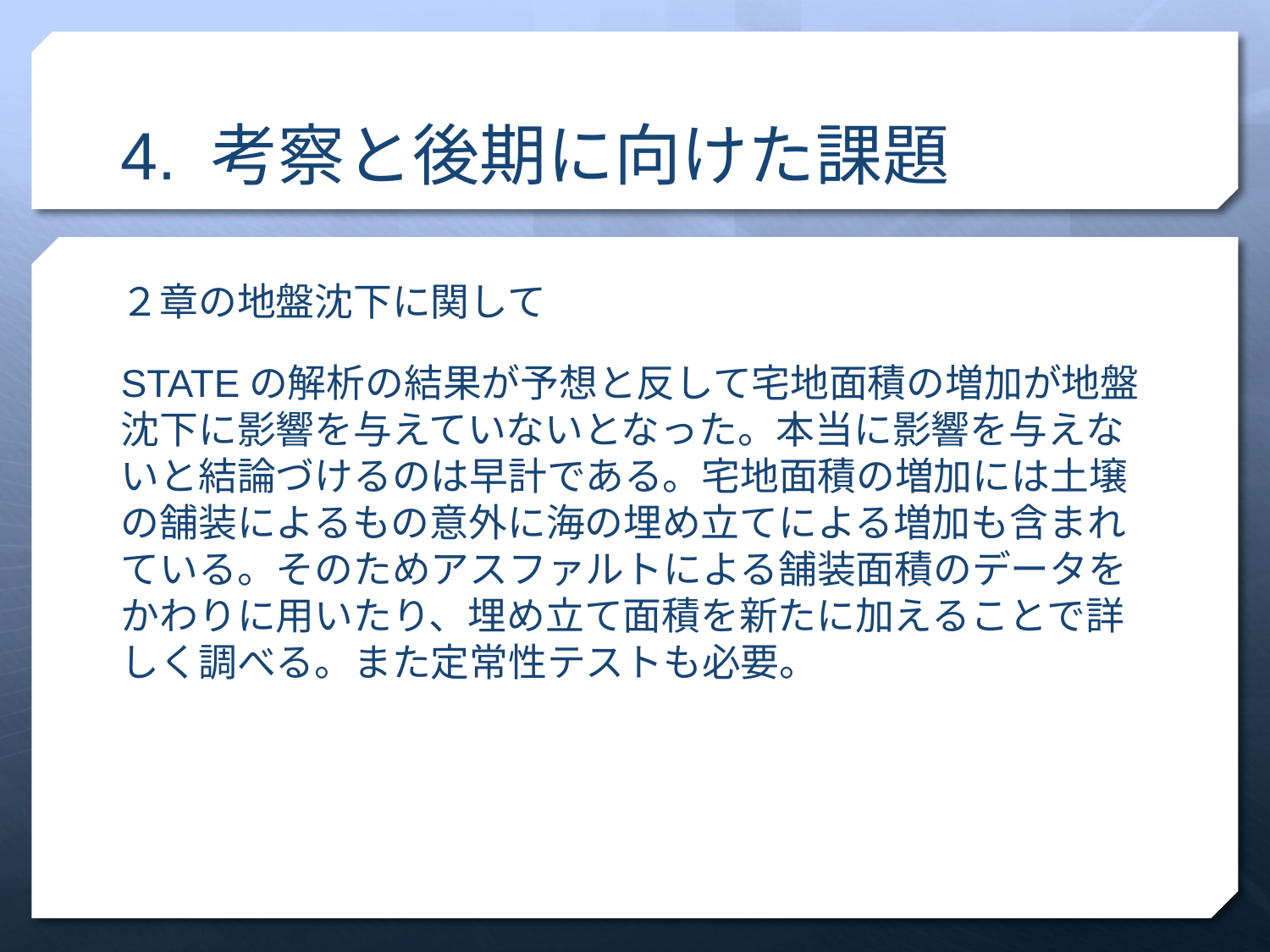

# 4. 考察と後期に向けた課題
２章の地盤沈下に関して
STATEの解析の結果が予想と反して宅地面積の増加が地盤沈下に影響を与えていないとなった。本当に影響を与えないと結論づけるのは早計である。宅地面積の増加には土壌の舗装によるもの意外に海の埋め立てによる増加も含まれている。そのためアスファルトによる舗装面積のデータをかわりに用いたり、埋め立て面積を新たに加えることで詳しく調べる。また定常性テストも必要。